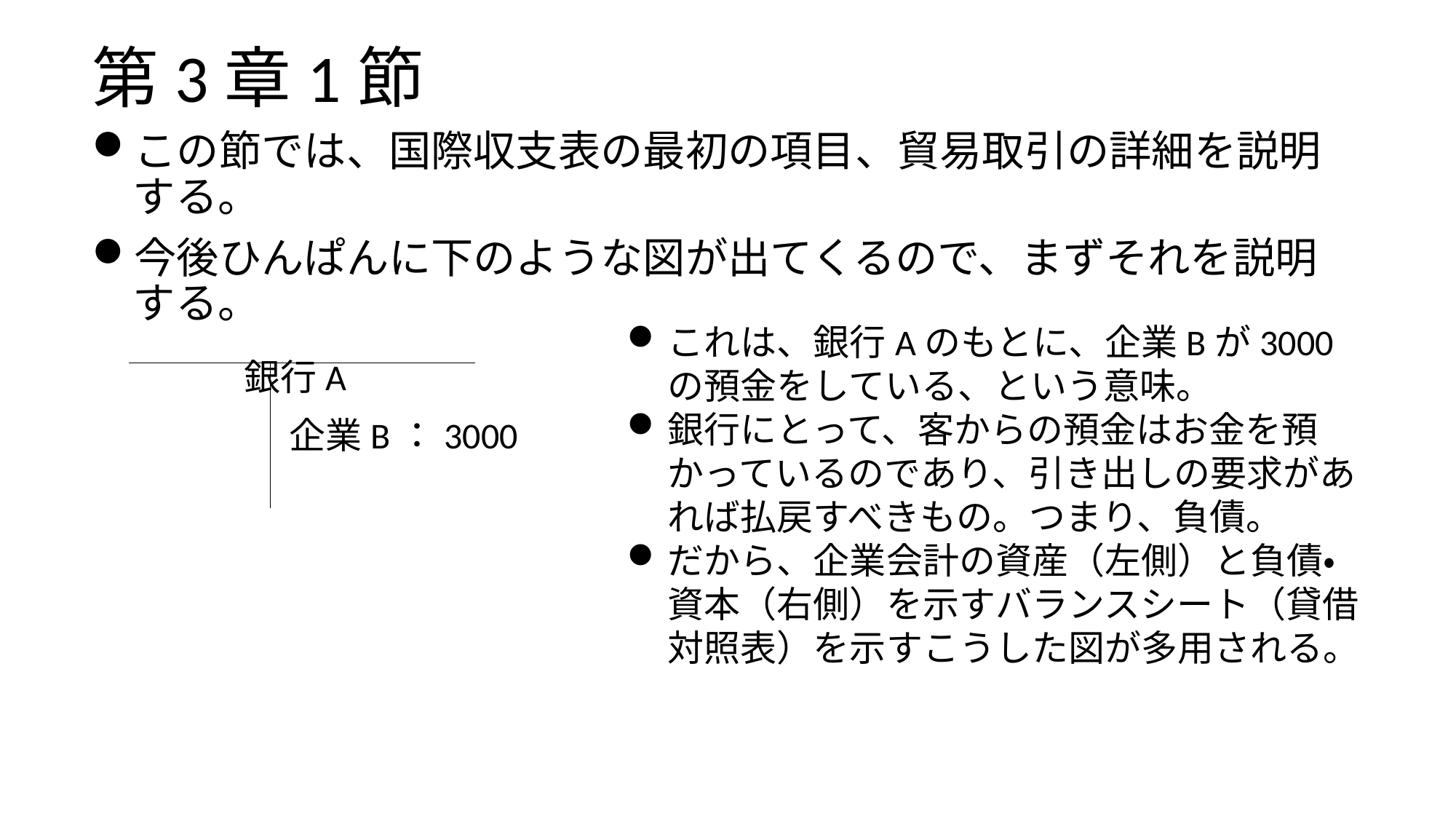

# 第3章1節
この節では、国際収支表の最初の項目、貿易取引の詳細を説明する。
今後ひんぱんに下のような図が出てくるので、まずそれを説明する。
　        銀行A
                       企業B：3000

これは、銀行Aのもとに、企業Bが3000の預金をしている、という意味。
銀行にとって、客からの預金はお金を預かっているのであり、引き出しの要求があれば払戻すべきもの。つまり、負債。
だから、企業会計の資産（左側）と負債・資本（右側）を示すバランスシート（貸借対照表）を示すこうした図が多用される。